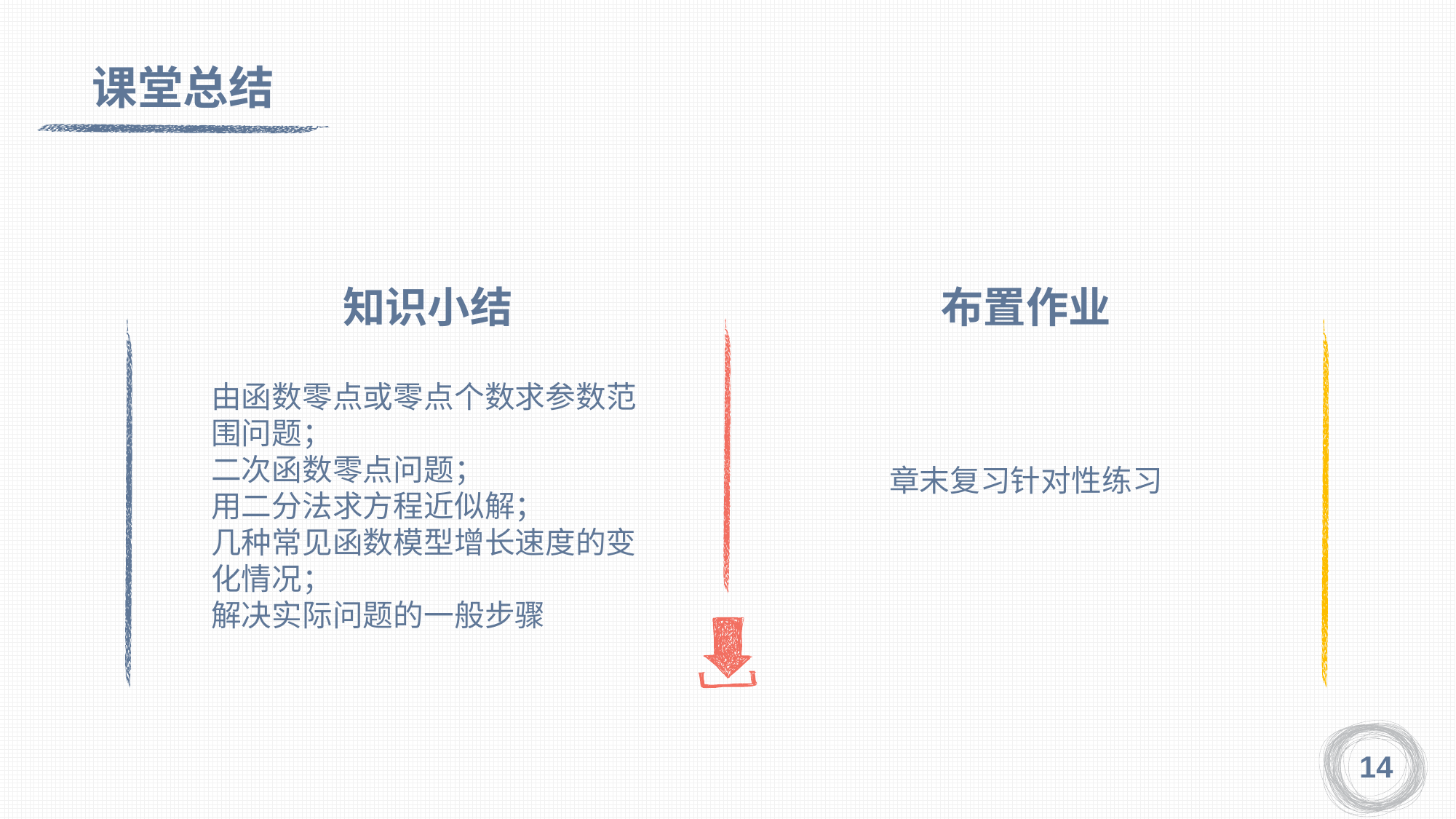

课堂总结

知识小结
布置作业

由函数零点或零点个数求参数范围问题；
二次函数零点问题；
用二分法求方程近似解；
几种常见函数模型增长速度的变化情况；
解决实际问题的一般步骤

章末复习针对性练习

14